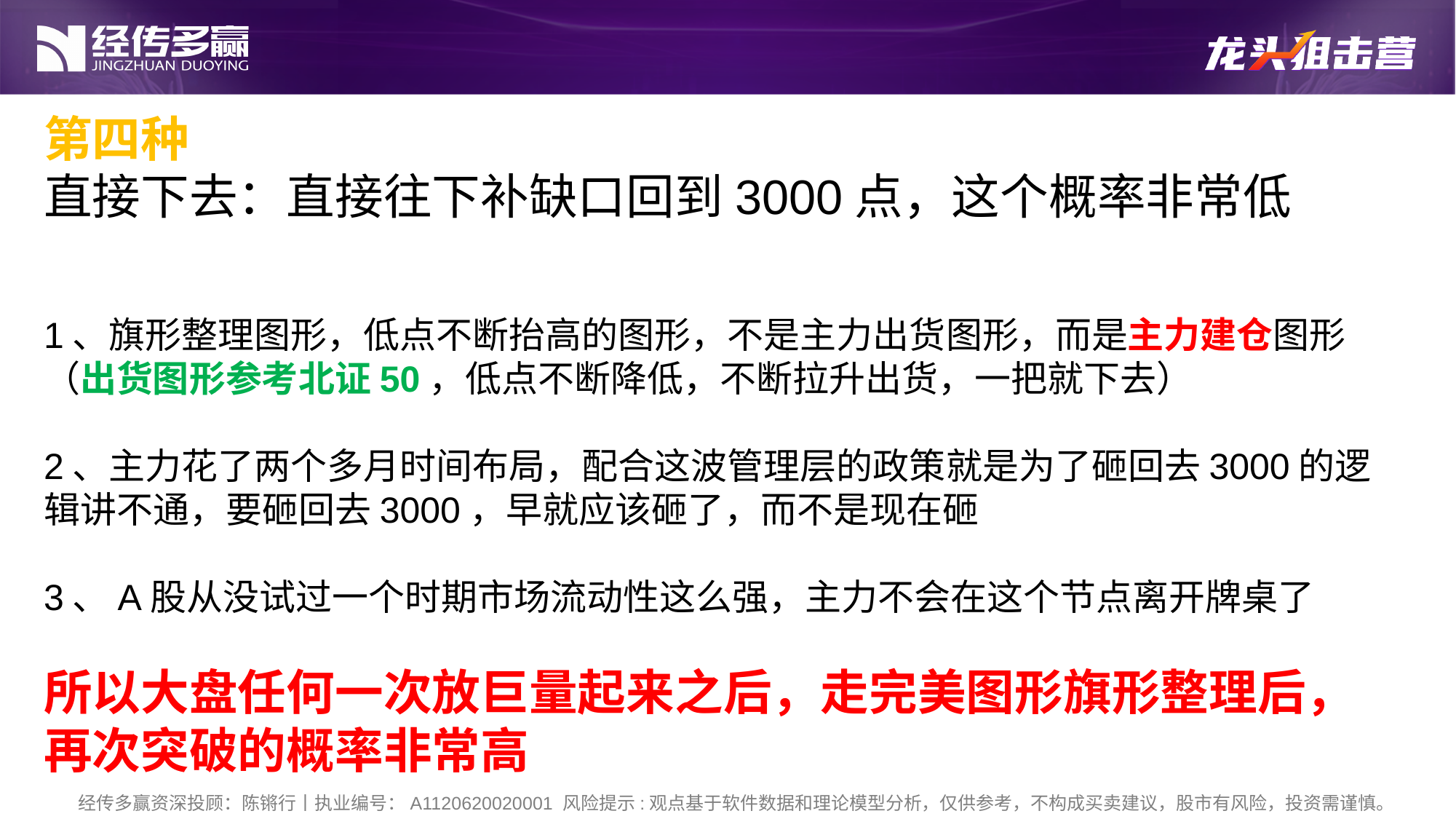

第四种
直接下去：直接往下补缺口回到3000点，这个概率非常低

1、旗形整理图形，低点不断抬高的图形，不是主力出货图形，而是主力建仓图形
（出货图形参考北证50，低点不断降低，不断拉升出货，一把就下去）

2、主力花了两个多月时间布局，配合这波管理层的政策就是为了砸回去3000的逻辑讲不通，要砸回去3000，早就应该砸了，而不是现在砸

3、A股从没试过一个时期市场流动性这么强，主力不会在这个节点离开牌桌了

所以大盘任何一次放巨量起来之后，走完美图形旗形整理后，再次突破的概率非常高